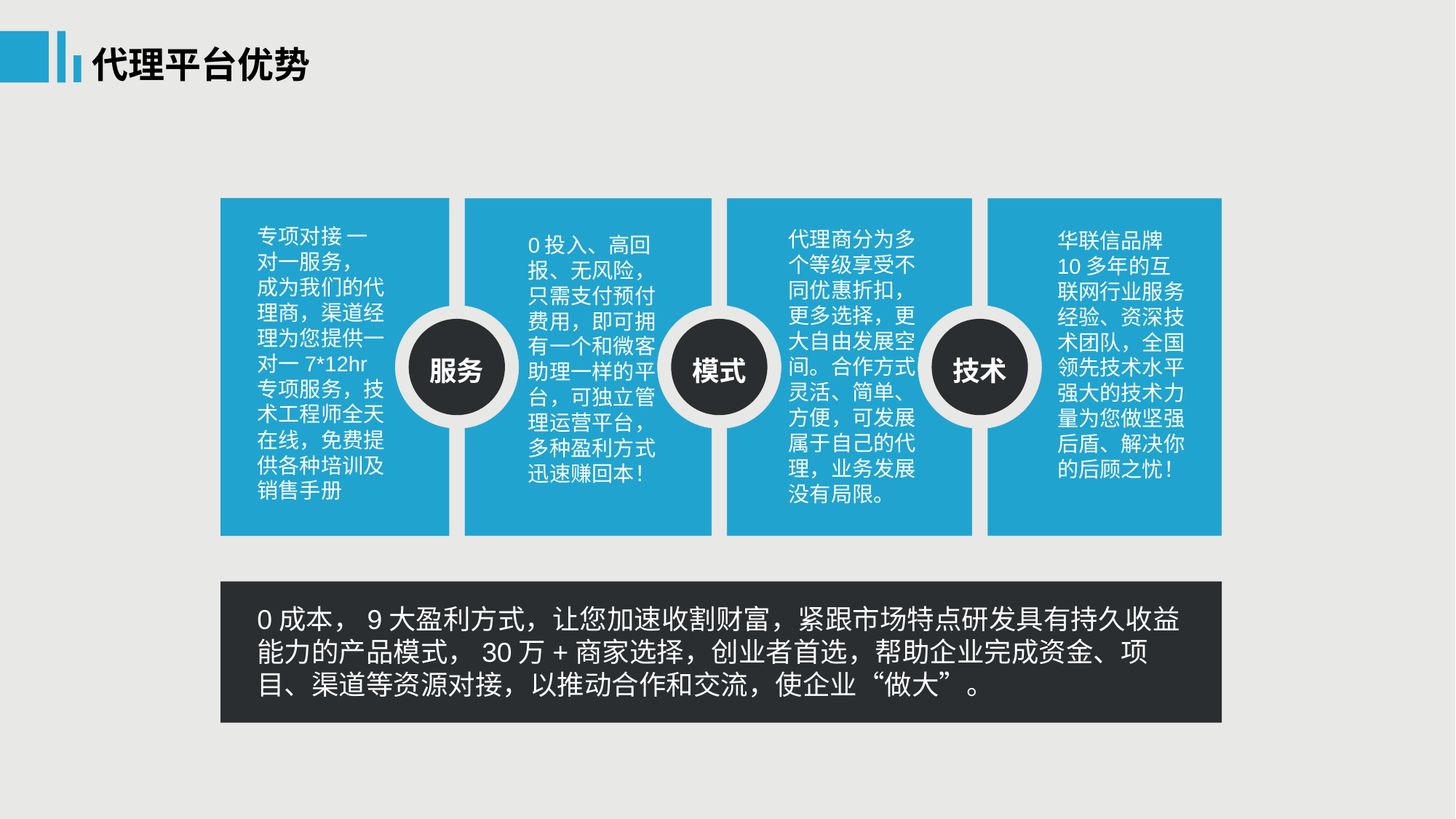

代理平台优势

服务
模式
技术
专项对接 一对一服务，
成为我们的代理商，渠道经理为您提供一对一7*12hr专项服务，技术工程师全天在线，免费提供各种培训及销售手册
代理商分为多个等级享受不同优惠折扣，更多选择，更大自由发展空间。合作方式灵活、简单、方便，可发展属于自己的代理，业务发展没有局限。
华联信品牌10多年的互联网行业服务经验、资深技术团队，全国领先技术水平
强大的技术力量为您做坚强后盾、解决你的后顾之忧！
0投入、高回报、无风险，只需支付预付费用，即可拥有一个和微客助理一样的平台，可独立管理运营平台，多种盈利方式迅速赚回本！

请输入您需要的文字
0成本，9大盈利方式，让您加速收割财富，紧跟市场特点研发具有持久收益能力的产品模式，30万+商家选择，创业者首选，帮助企业完成资金、项目、渠道等资源对接，以推动合作和交流，使企业“做大”。